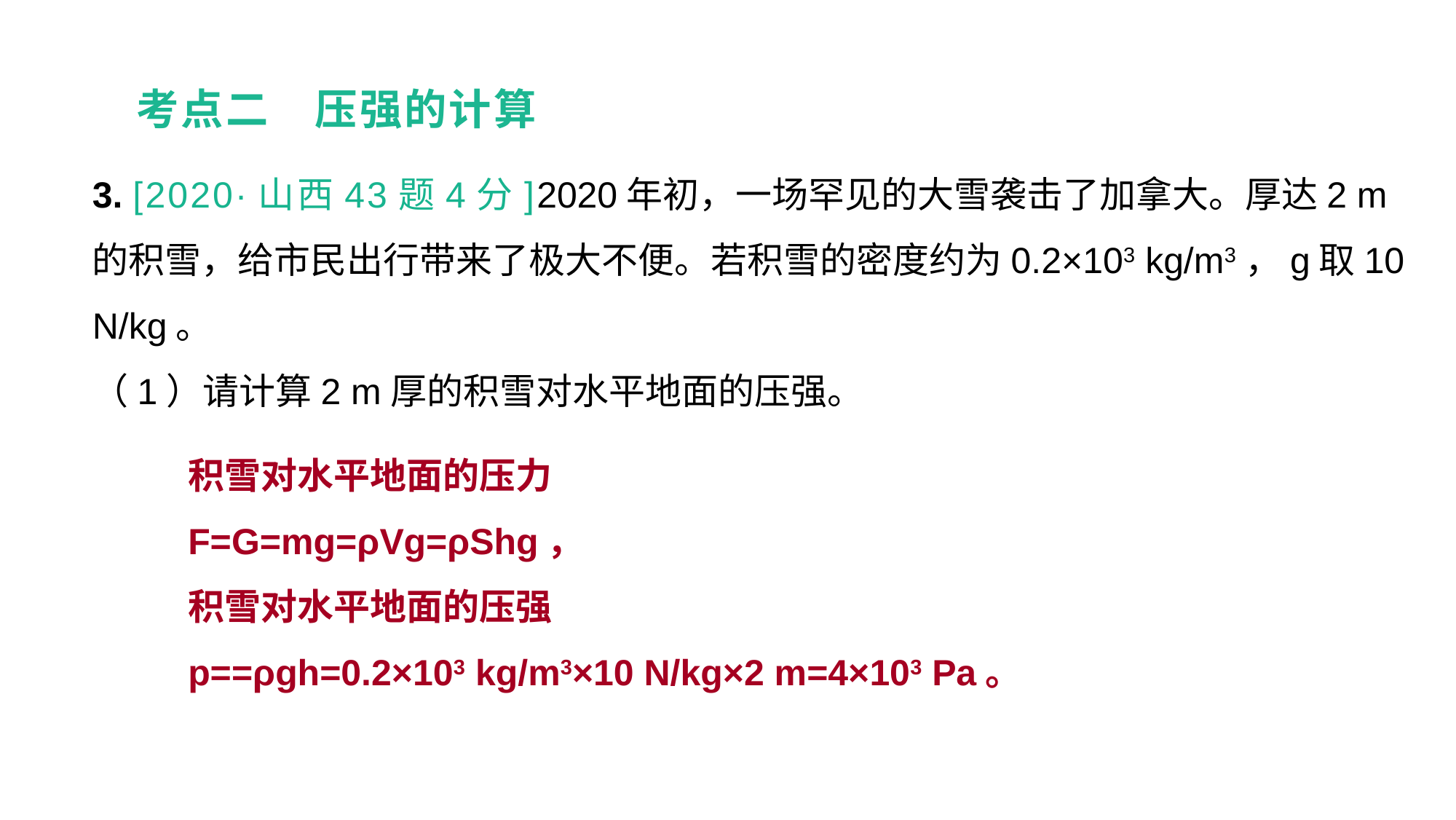

考点二　压强的计算
3. [2020·山西43题4分]2020年初，一场罕见的大雪袭击了加拿大。厚达2 m的积雪，给市民出行带来了极大不便。若积雪的密度约为0.2×103 kg/m3，g取10 N/kg。
（1）请计算2 m厚的积雪对水平地面的压强。
真题回顾 把握考向
积雪对水平地面的压力
F=G=mg=ρVg=ρShg，
积雪对水平地面的压强
p==ρgh=0.2×103 kg/m3×10 N/kg×2 m=4×103 Pa。